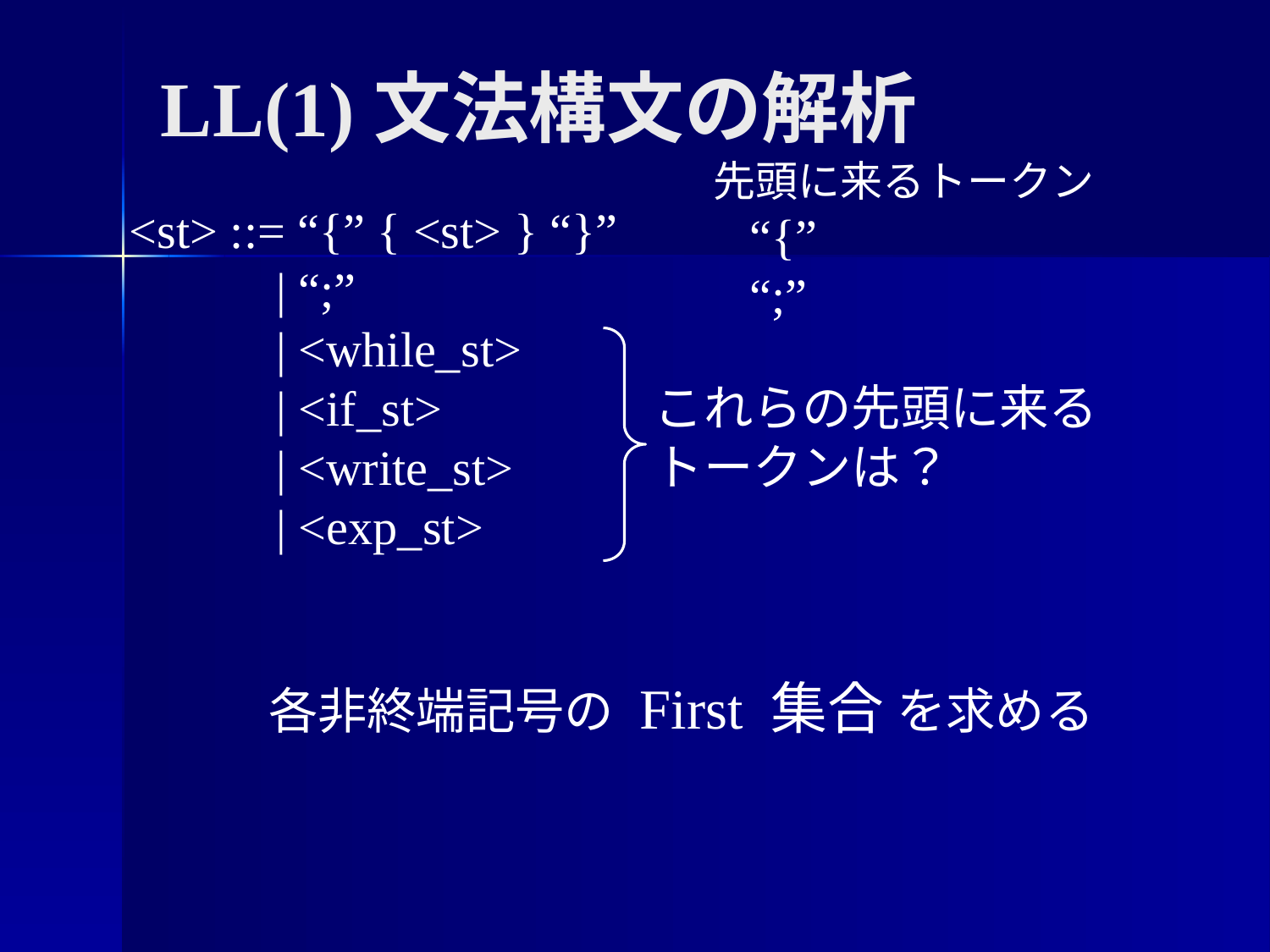

# LL(1)文法構文の解析
先頭に来るトークン
   “{”
   “;”
<st> ::= “{” { <st> } “}”
            | “;”
            | <while_st>
            | <if_st>
            | <write_st>
            | <exp_st>

これらの先頭に来る
トークンは？
各非終端記号の First 集合 を求める